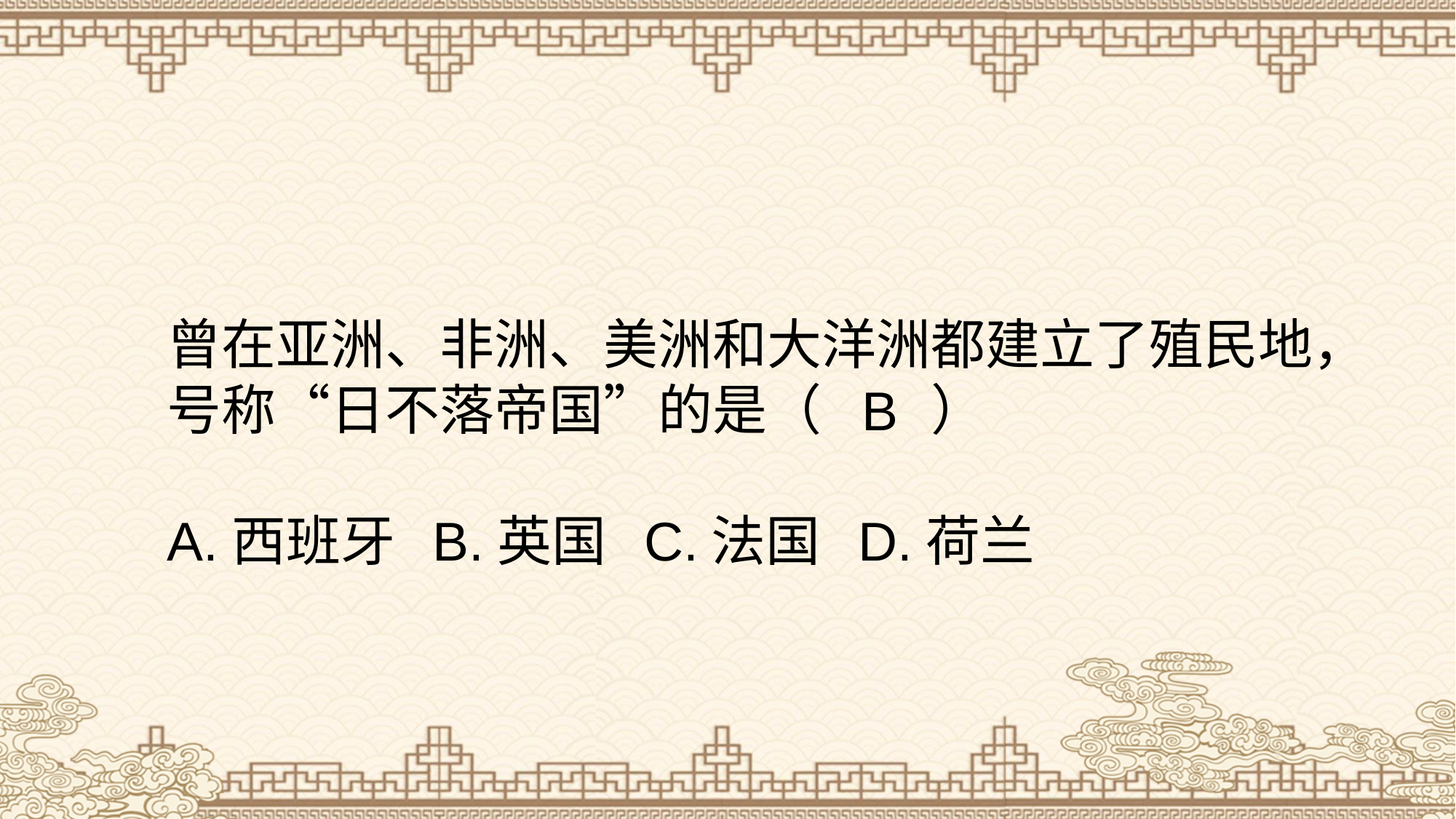

曾在亚洲、非洲、美洲和大洋洲都建立了殖民地，号称“日不落帝国”的是（　　）

A.西班牙  B.英国  C.法国  D.荷兰
B